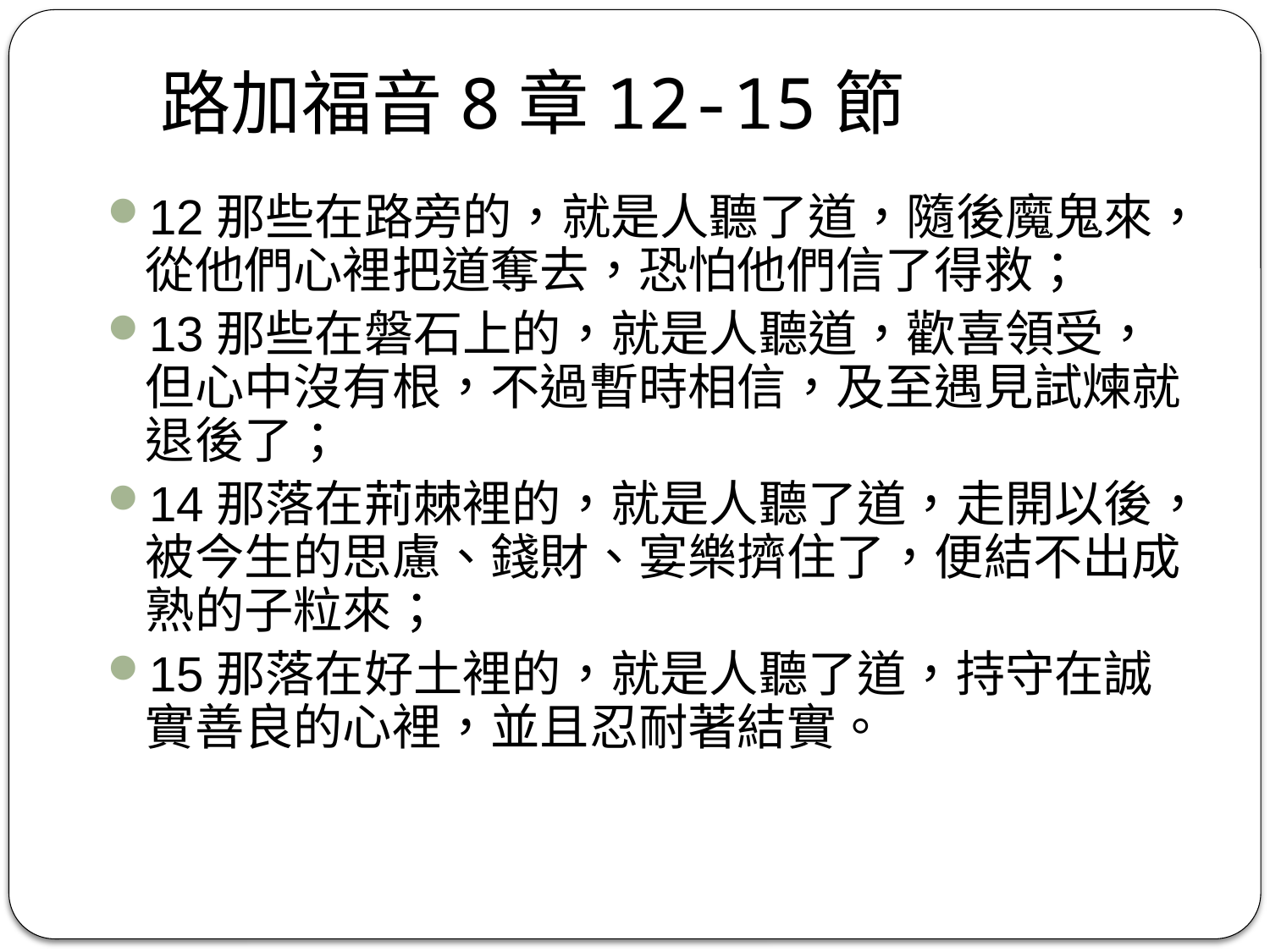

# 路加福音8章12-15節
12那些在路旁的，就是人聽了道，隨後魔鬼來，從他們心裡把道奪去，恐怕他們信了得救；
13那些在磐石上的，就是人聽道，歡喜領受，但心中沒有根，不過暫時相信，及至遇見試煉就退後了；
14那落在荊棘裡的，就是人聽了道，走開以後，被今生的思慮、錢財、宴樂擠住了，便結不出成熟的子粒來；
15那落在好土裡的，就是人聽了道，持守在誠實善良的心裡，並且忍耐著結實。